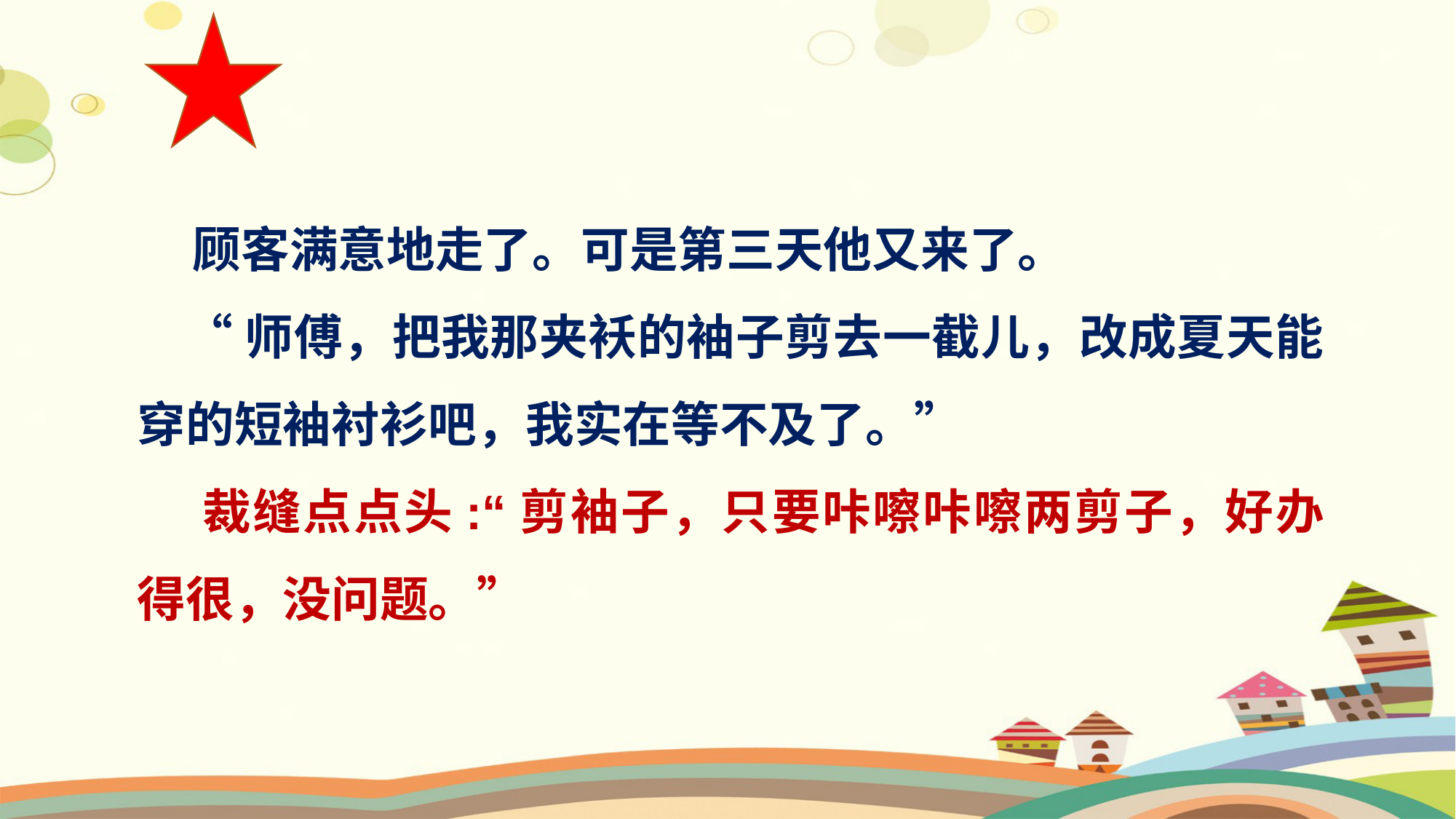

顾客满意地走了。可是第三天他又来了。
    “师傅，把我那夹袄的袖子剪去一截儿，改成夏天能穿的短袖衬衫吧，我实在等不及了。”
    裁缝点点头:“剪袖子，只要咔嚓咔嚓两剪子，好办得很，没问题。”